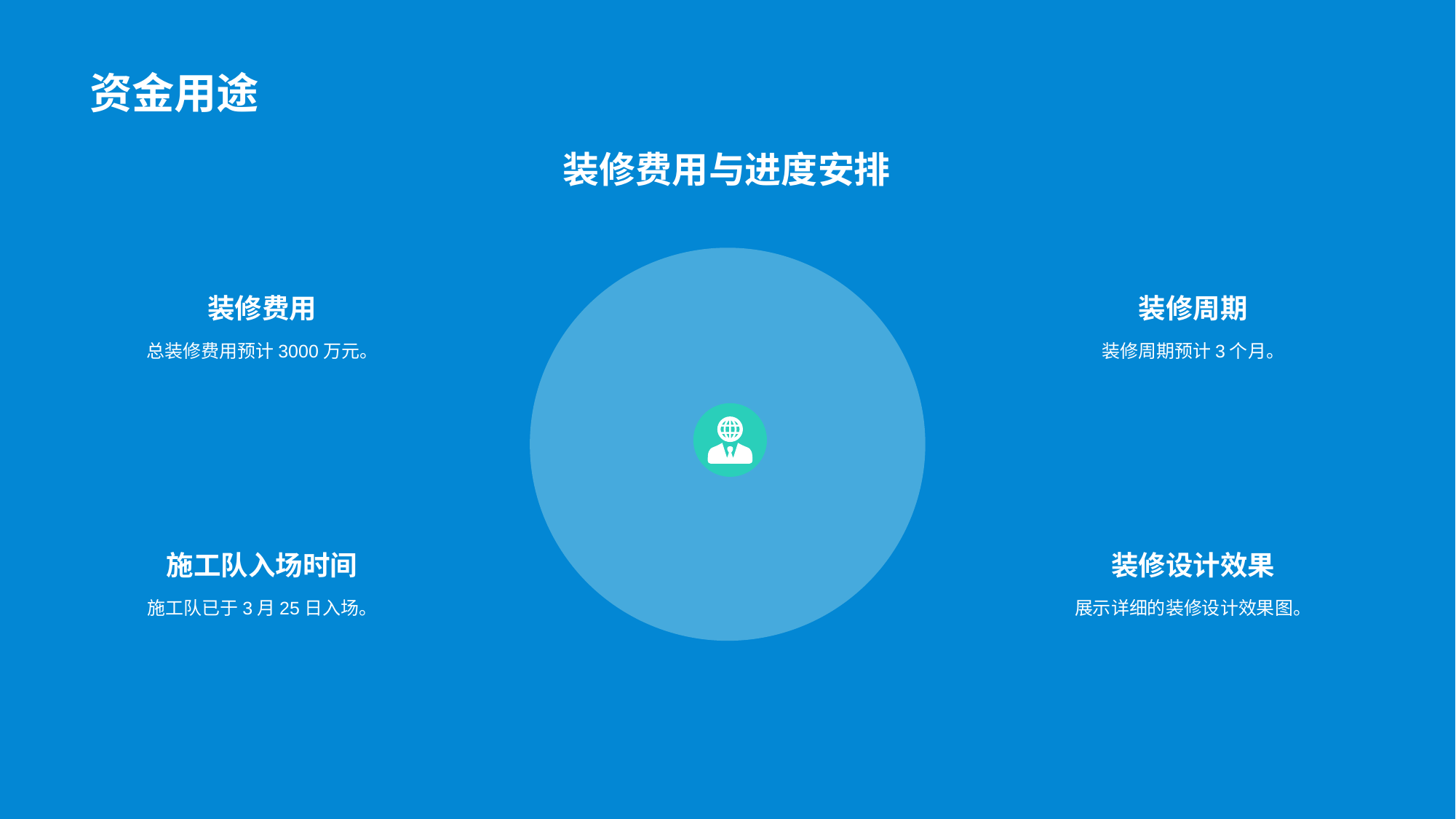

# 资金用途
装修费用与进度安排
装修费用
总装修费用预计3000万元。
装修周期
装修周期预计3个月。

施工队入场时间
施工队已于3月25日入场。
装修设计效果
展示详细的装修设计效果图。